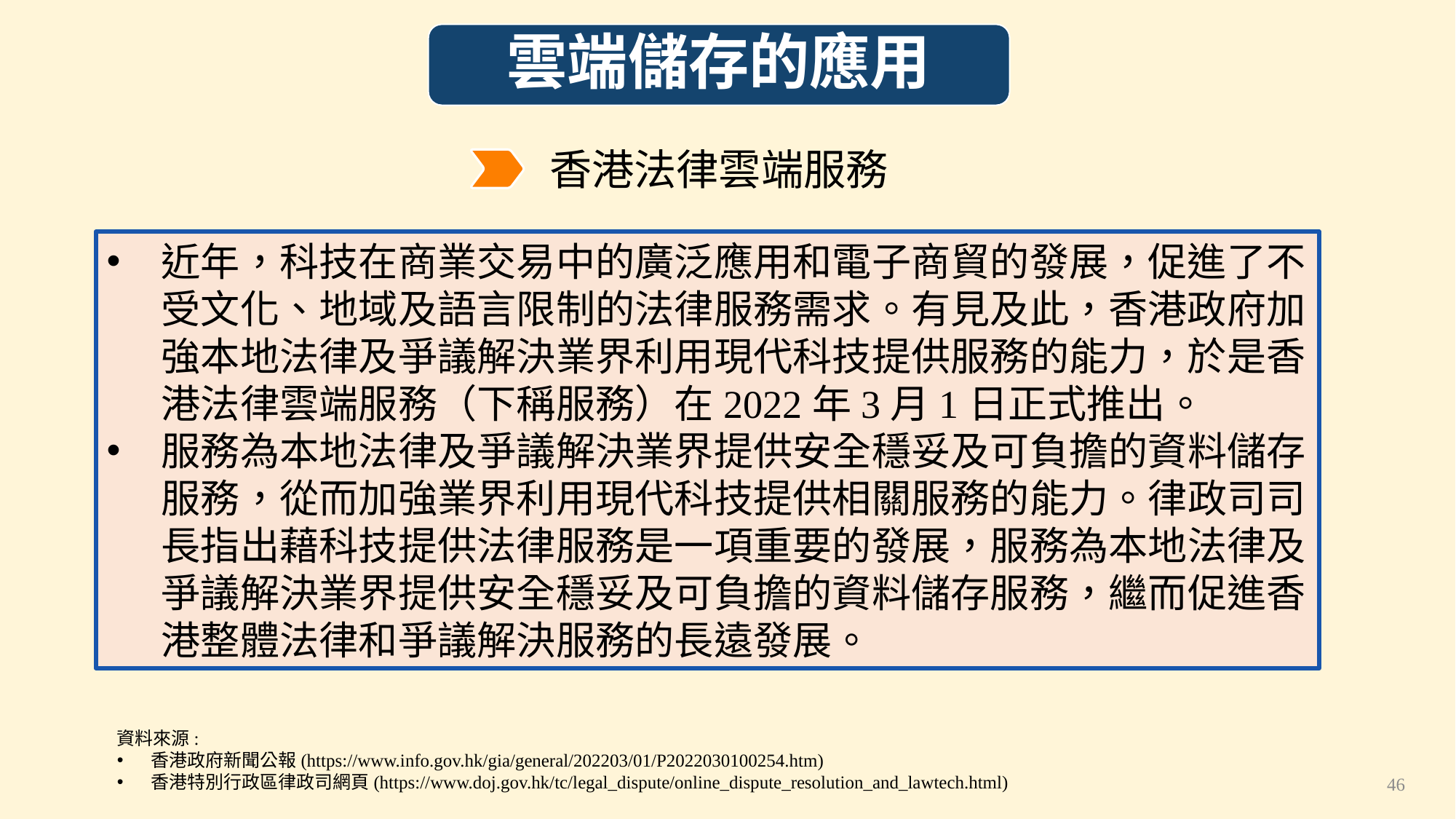

雲端儲存的應用
香港法律雲端服務

近年，科技在商業交易中的廣泛應用和電子商貿的發展，促進了不受文化、地域及語言限制的法律服務需求。有見及此，香港政府加強本地法律及爭議解決業界利用現代科技提供服務的能力，於是香港法律雲端服務（下稱服務）在2022年3月1日正式推出。
服務為本地法律及爭議解決業界提供安全穩妥及可負擔的資料儲存服務，從而加強業界利用現代科技提供相關服務的能力。律政司司長指出藉科技提供法律服務是一項重要的發展，服務為本地法律及爭議解決業界提供安全穩妥及可負擔的資料儲存服務，繼而促進香港整體法律和爭議解決服務的長遠發展。
資料來源:
香港政府新聞公報(https://www.info.gov.hk/gia/general/202203/01/P2022030100254.htm)
香港特別行政區律政司網頁(https://www.doj.gov.hk/tc/legal_dispute/online_dispute_resolution_and_lawtech.html)